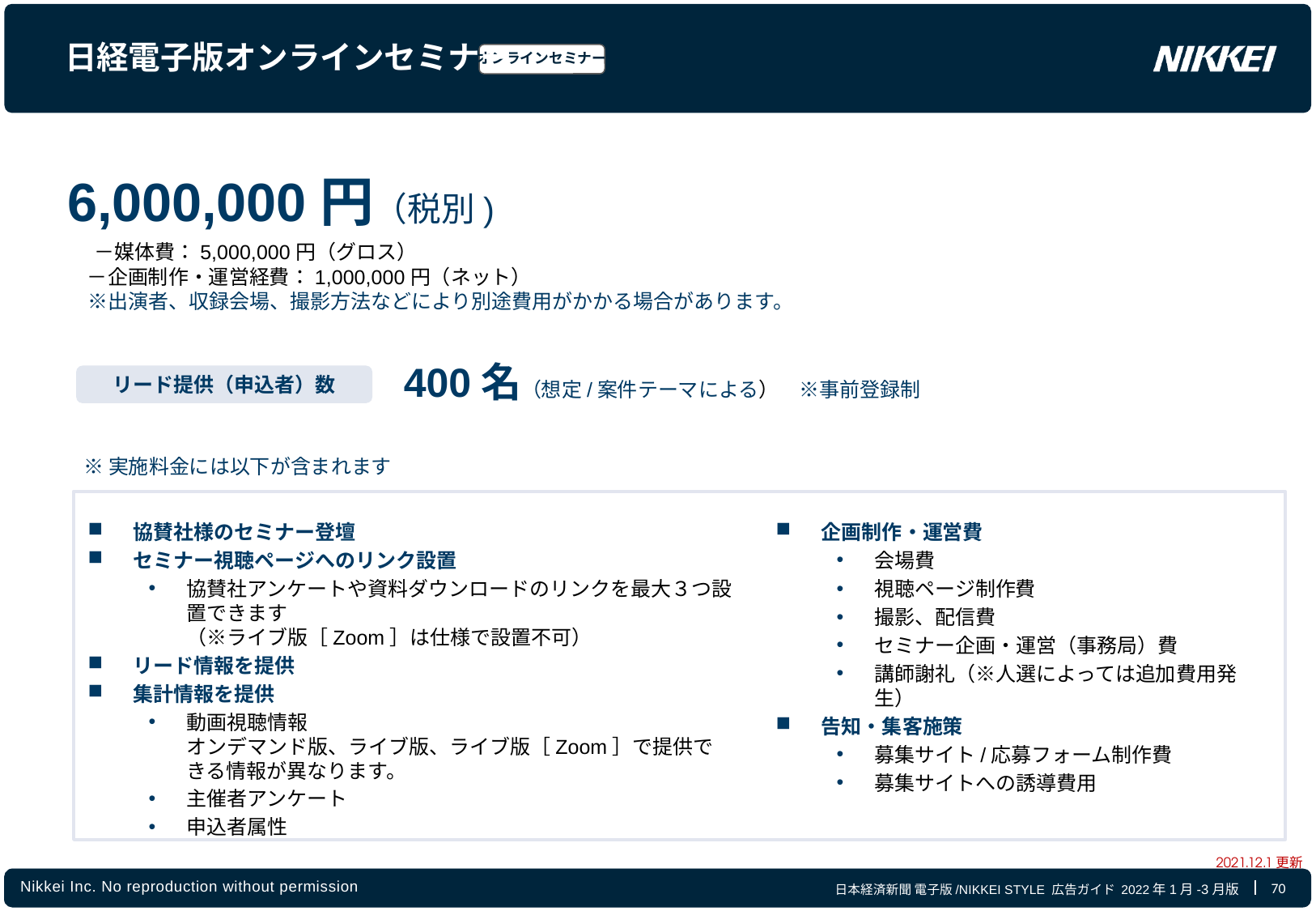

日経電子版オンラインセミナー
オンラインセミナー

6,000,000円（税別)
　－媒体費：5,000,000円（グロス）
　－企画制作・運営経費：1,000,000円（ネット）
　※出演者、収録会場、撮影方法などにより別途費用がかかる場合があります。
400名（想定/案件テーマによる）　※事前登録制

リード提供（申込者）数
※実施料金には以下が含まれます

協賛社様のセミナー登壇
セミナー視聴ページへのリンク設置
協賛社アンケートや資料ダウンロードのリンクを最大３つ設置できます
（※ライブ版［Zoom］は仕様で設置不可）
リード情報を提供
集計情報を提供
動画視聴情報
オンデマンド版、ライブ版、ライブ版［Zoom］で提供できる情報が異なります。
主催者アンケート
申込者属性
企画制作・運営費
会場費
視聴ページ制作費
撮影、配信費
セミナー企画・運営（事務局）費
講師謝礼（※人選によっては追加費用発生）
告知・集客施策
募集サイト/応募フォーム制作費
募集サイトへの誘導費用

2021.12.1更新